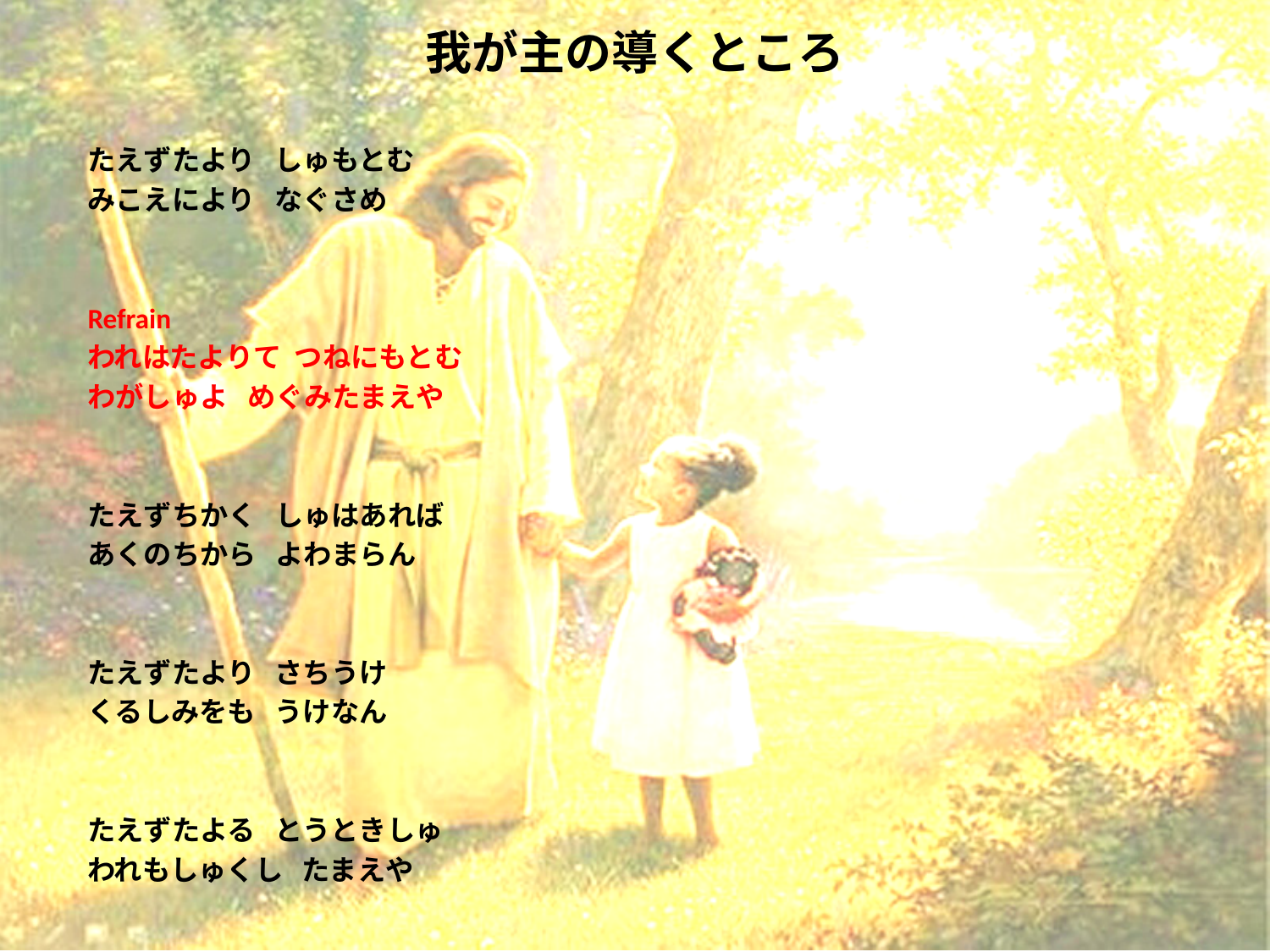

# 我が主の導くところ
たえずたより   しゅもとむ
みこえにより   なぐさめ

Refrain
われはたよりて  つねにもとむ
わがしゅよ   めぐみたまえや

たえずちかく   しゅはあれば
あくのちから   よわまらん

たえずたより   さちうけ
くるしみをも   うけなん

たえずたよる   とうときしゅ
われもしゅくし   たまえや